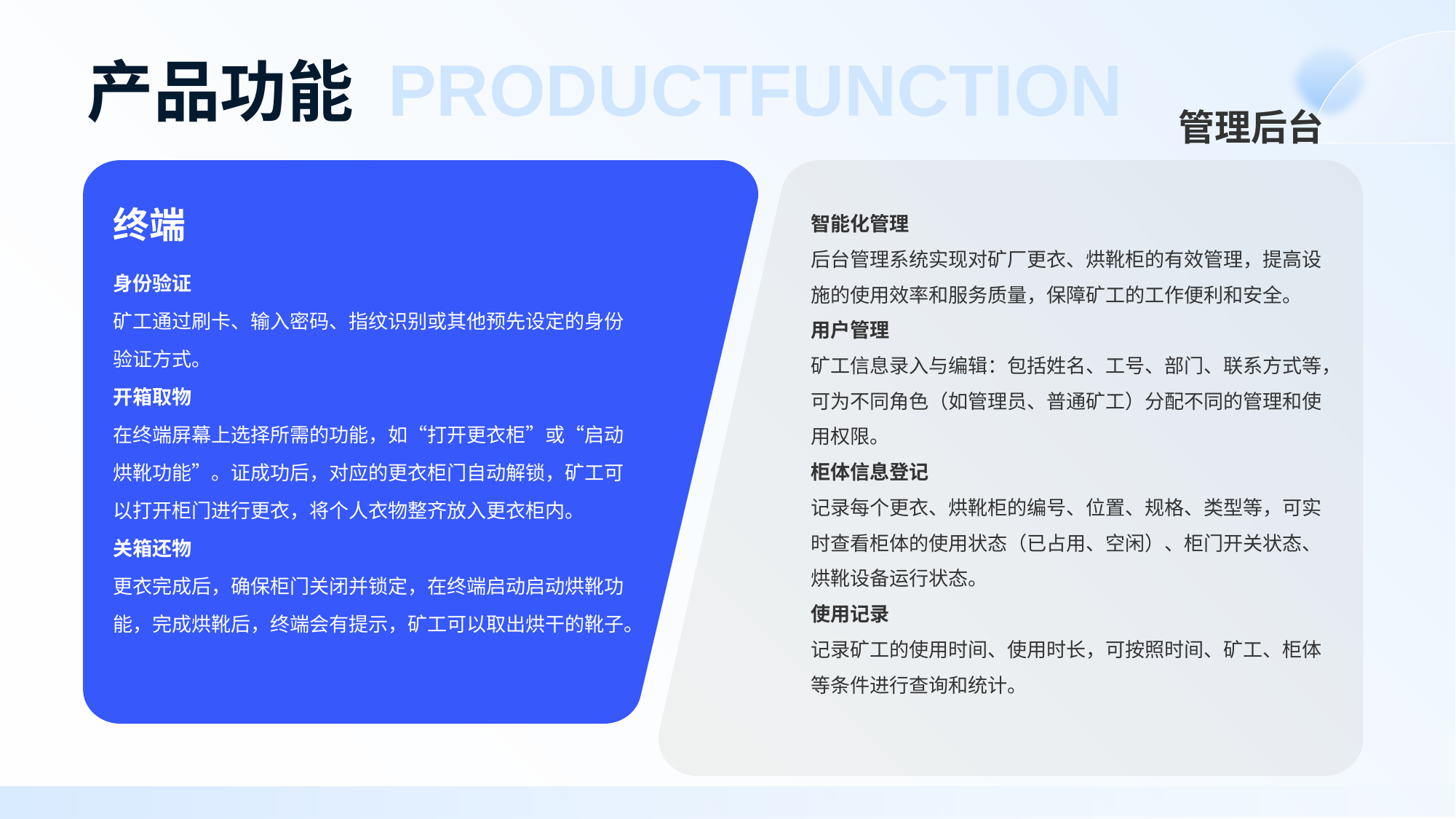

# 产品功能 PRODUCTFUNCTION
管理后台
终端

智能化管理
后台管理系统实现对矿厂更衣、烘靴柜的有效管理，提高设施的使用效率和服务质量，保障矿工的工作便利和安全。
用户管理
矿工信息录入与编辑：包括姓名、工号、部门、联系方式等，可为不同角色（如管理员、普通矿工）分配不同的管理和使用权限。
柜体信息登记
记录每个更衣、烘靴柜的编号、位置、规格、类型等，可实时查看柜体的使用状态（已占用、空闲）、柜门开关状态、烘靴设备运行状态。
使用记录
记录矿工的使用时间、使用时长，可按照时间、矿工、柜体等条件进行查询和统计。
身份验证
矿工通过刷卡、输入密码、指纹识别或其他预先设定的身份验证方式。
开箱取物
在终端屏幕上选择所需的功能，如“打开更衣柜”或“启动烘靴功能”。证成功后，对应的更衣柜门自动解锁，矿工可以打开柜门进行更衣，将个人衣物整齐放入更衣柜内。
关箱还物
更衣完成后，确保柜门关闭并锁定，在终端启动启动烘靴功能，完成烘靴后，终端会有提示，矿工可以取出烘干的靴子。